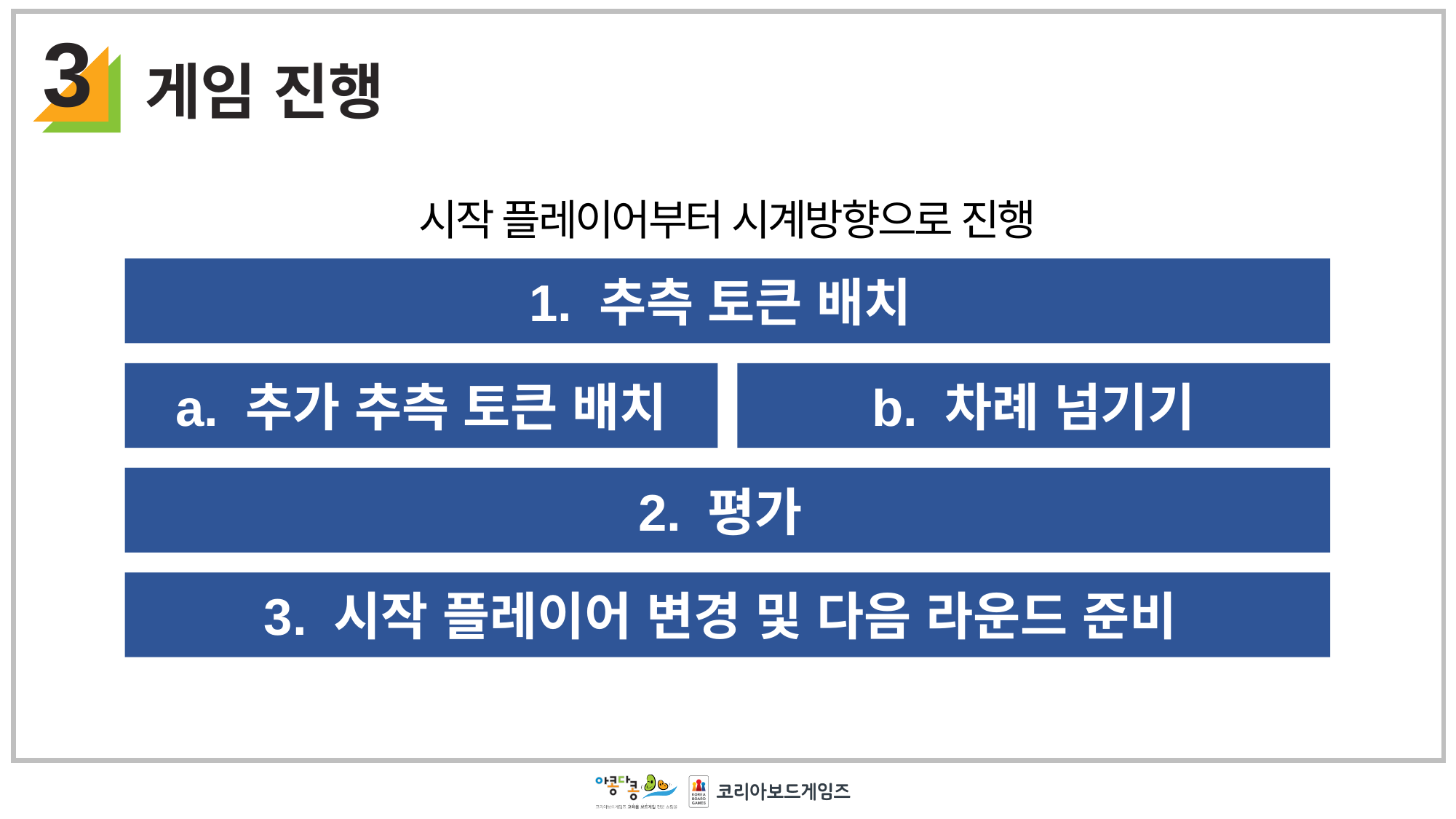

3
게임 진행
시작 플레이어부터 시계방향으로 진행
1. 추측 토큰 배치
a. 추가 추측 토큰 배치
b. 차례 넘기기
2. 평가
3. 시작 플레이어 변경 및 다음 라운드 준비